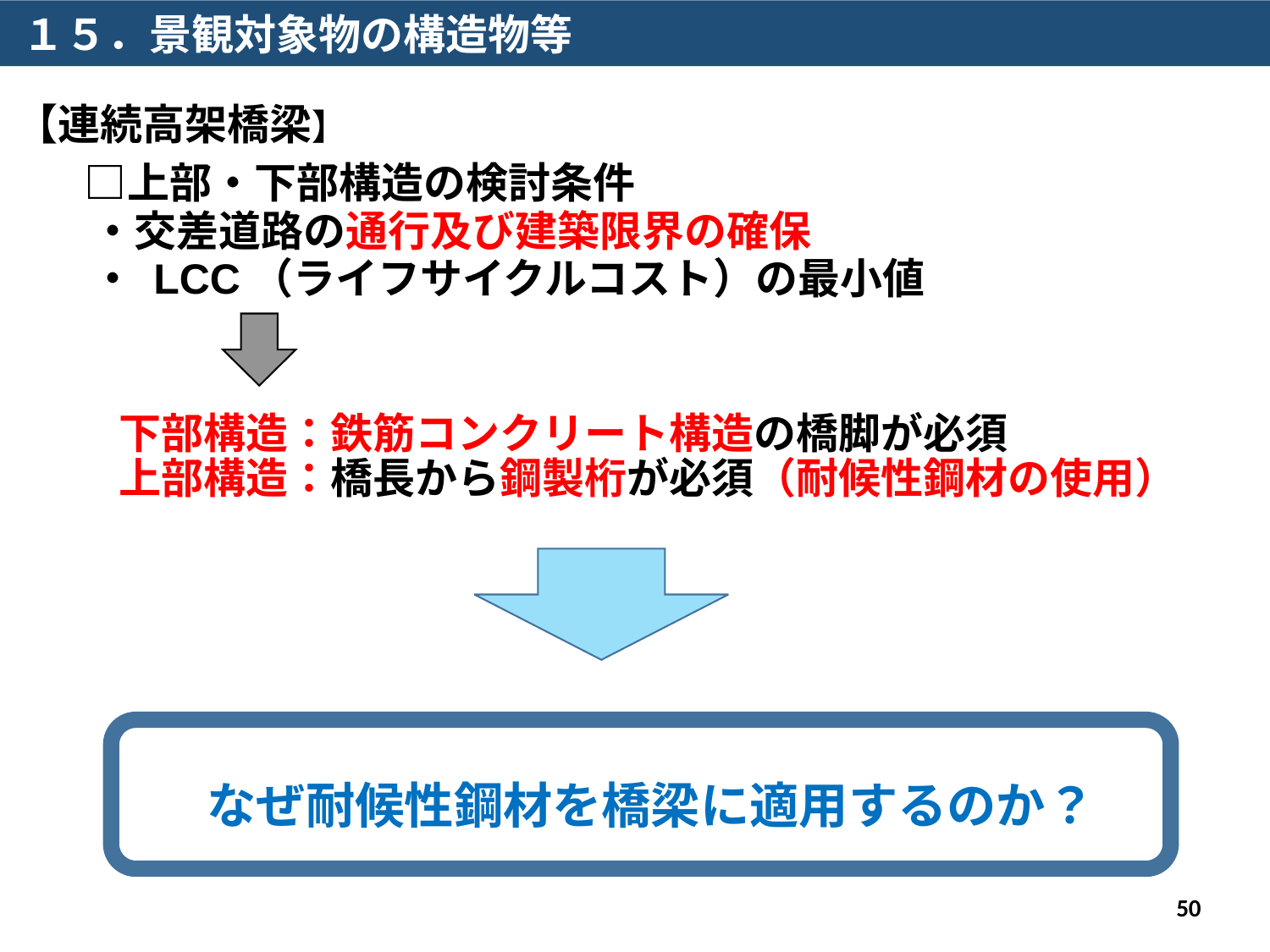

１５．景観対象物の構造物等
【連続高架橋梁】
　□上部・下部構造の検討条件
　・交差道路の通行及び建築限界の確保
　・ LCC（ライフサイクルコスト）の最小値

下部構造：鉄筋コンクリート構造の橋脚が必須
上部構造：橋長から鋼製桁が必須（耐候性鋼材の使用）

なぜ耐候性鋼材を橋梁に適用するのか？
50